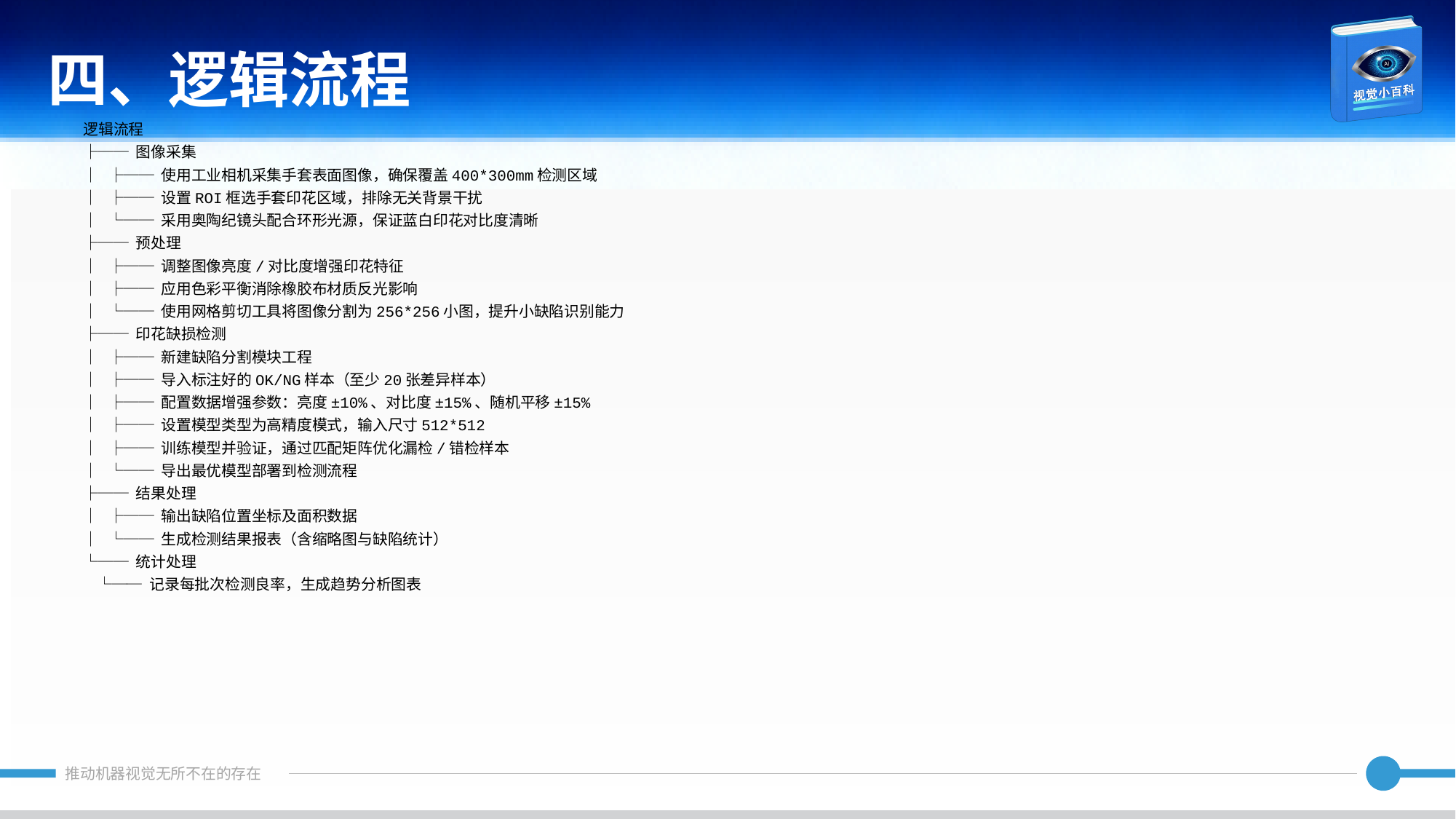

四、逻辑流程

逻辑流程
├── 图像采集
│   ├── 使用工业相机采集手套表面图像，确保覆盖400*300mm检测区域
│   ├── 设置ROI框选手套印花区域，排除无关背景干扰
│   └── 采用奥陶纪镜头配合环形光源，保证蓝白印花对比度清晰
├── 预处理
│   ├── 调整图像亮度/对比度增强印花特征
│   ├── 应用色彩平衡消除橡胶布材质反光影响
│   └── 使用网格剪切工具将图像分割为256*256小图，提升小缺陷识别能力
├── 印花缺损检测
│   ├── 新建缺陷分割模块工程
│   ├── 导入标注好的OK/NG样本（至少20张差异样本）
│   ├── 配置数据增强参数：亮度±10%、对比度±15%、随机平移±15%
│   ├── 设置模型类型为高精度模式，输入尺寸512*512
│   ├── 训练模型并验证，通过匹配矩阵优化漏检/错检样本
│   └── 导出最优模型部署到检测流程
├── 结果处理
│   ├── 输出缺陷位置坐标及面积数据
│   └── 生成检测结果报表（含缩略图与缺陷统计）
└── 统计处理
    └── 记录每批次检测良率，生成趋势分析图表
9